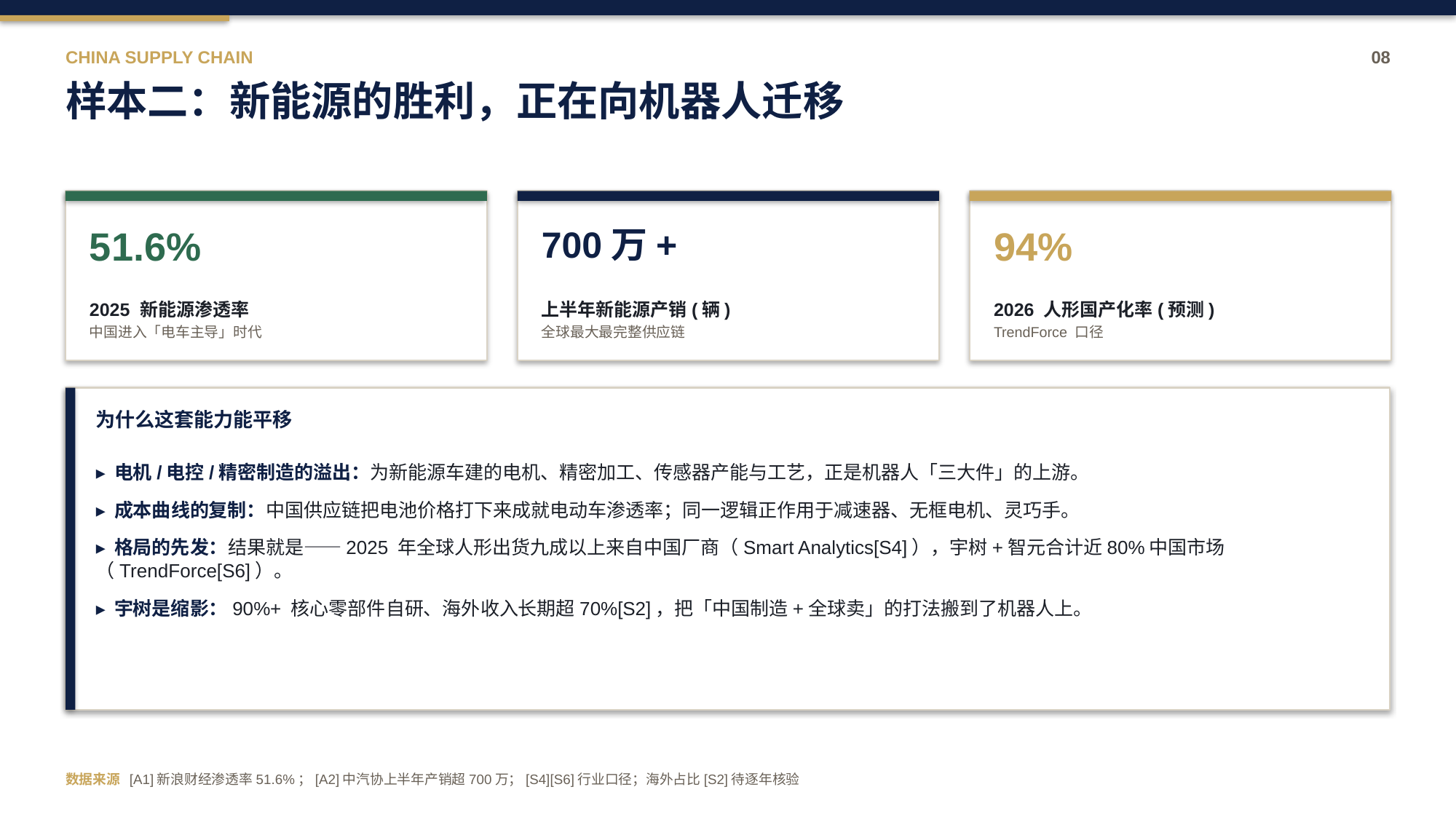

CHINA SUPPLY CHAIN
08
样本二：新能源的胜利，正在向机器人迁移

51.6%
700万+
94%
2025 新能源渗透率
中国进入「电车主导」时代
上半年新能源产销(辆)
全球最大最完整供应链
2026 人形国产化率(预测)
TrendForce 口径

为什么这套能力能平移
▸ 电机/电控/精密制造的溢出：为新能源车建的电机、精密加工、传感器产能与工艺，正是机器人「三大件」的上游。
▸ 成本曲线的复制：中国供应链把电池价格打下来成就电动车渗透率；同一逻辑正作用于减速器、无框电机、灵巧手。
▸ 格局的先发：结果就是——2025 年全球人形出货九成以上来自中国厂商（Smart Analytics[S4]），宇树+智元合计近80%中国市场（TrendForce[S6]）。
▸ 宇树是缩影：90%+ 核心零部件自研、海外收入长期超70%[S2]，把「中国制造+全球卖」的打法搬到了机器人上。
数据来源  [A1]新浪财经渗透率51.6%；[A2]中汽协上半年产销超700万；[S4][S6]行业口径；海外占比[S2]待逐年核验